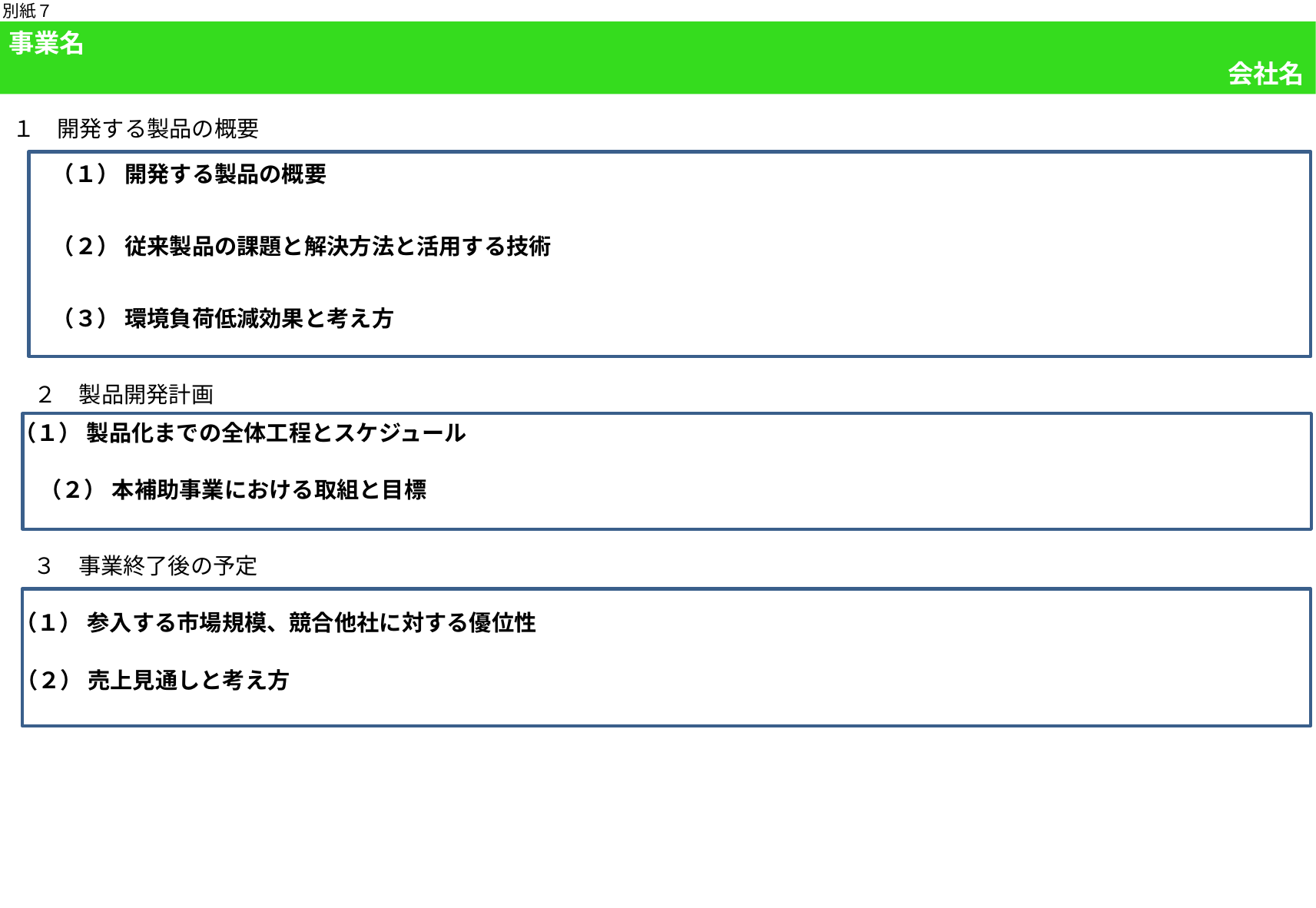

別紙７
事業名
会社名
１　開発する製品の概要

（１） 開発する製品の概要
（２） 従来製品の課題と解決方法と活用する技術
（３） 環境負荷低減効果と考え方
２　製品開発計画

（１） 製品化までの全体工程とスケジュール
（２） 本補助事業における取組と目標
３　事業終了後の予定

（１） 参入する市場規模、競合他社に対する優位性
（２） 売上見通しと考え方